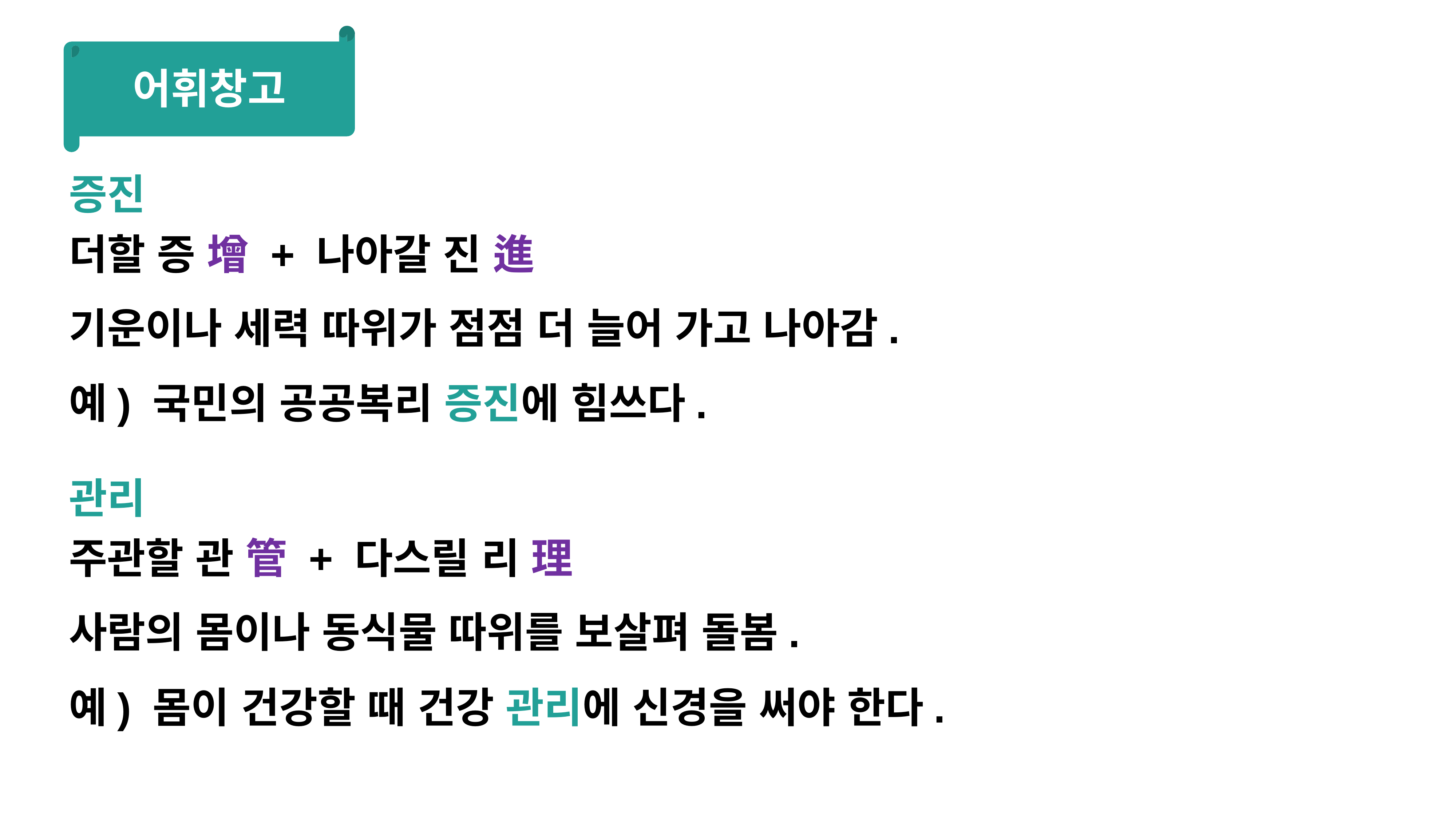

어휘창고
증진
더할 증 增 + 나아갈 진 進
기운이나 세력 따위가 점점 더 늘어 가고 나아감.
예) 국민의 공공복리 증진에 힘쓰다.
관리
주관할 관 管 + 다스릴 리 理
사람의 몸이나 동식물 따위를 보살펴 돌봄.
예) 몸이 건강할 때 건강 관리에 신경을 써야 한다.